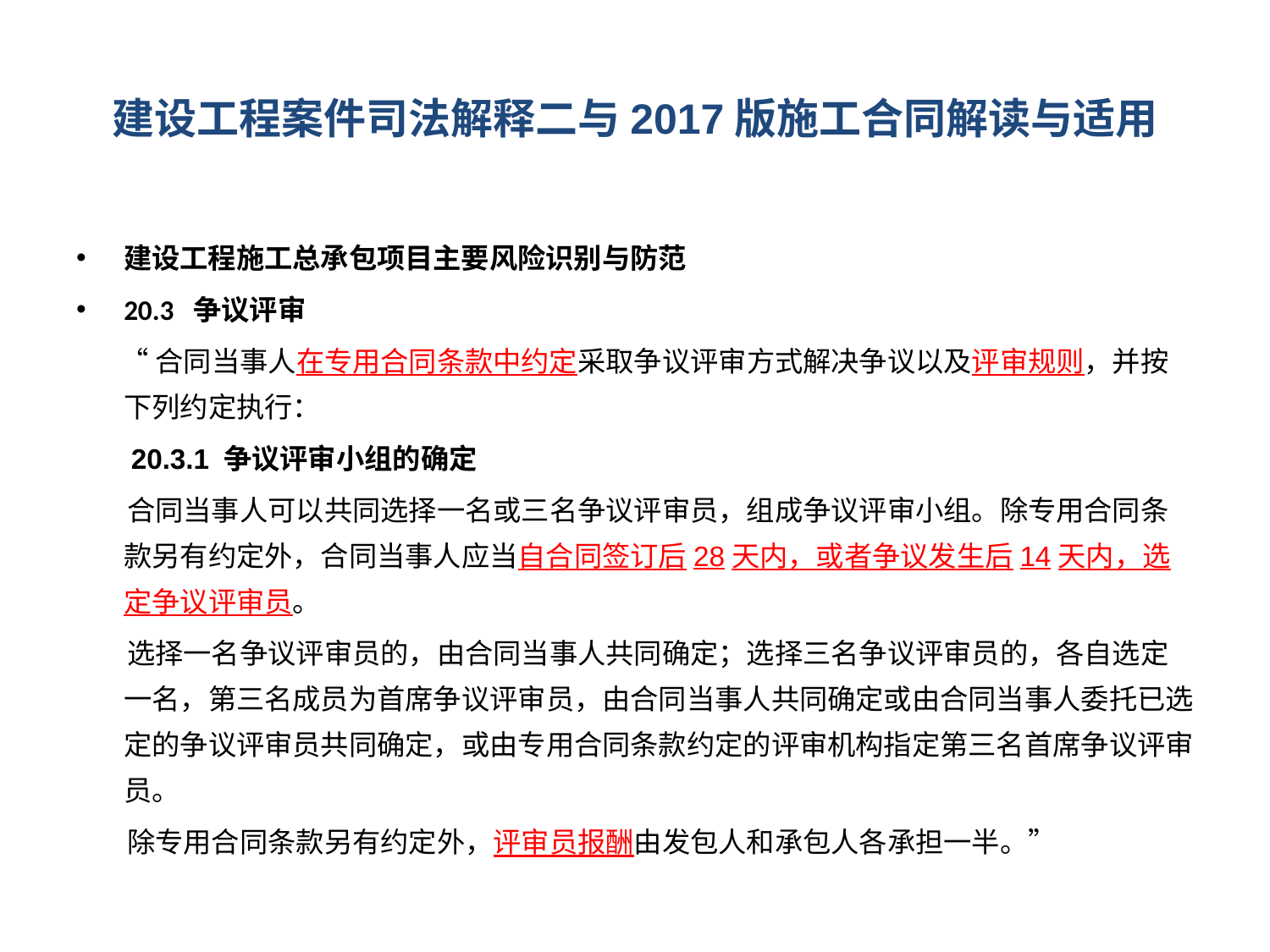

# 建设工程案件司法解释二与2017版施工合同解读与适用
建设工程施工总承包项目主要风险识别与防范
20.3  争议评审
       “合同当事人在专用合同条款中约定采取争议评审方式解决争议以及评审规则，并按下列约定执行：
       20.3.1 争议评审小组的确定
       合同当事人可以共同选择一名或三名争议评审员，组成争议评审小组。除专用合同条款另有约定外，合同当事人应当自合同签订后28天内，或者争议发生后14天内，选定争议评审员。
       选择一名争议评审员的，由合同当事人共同确定；选择三名争议评审员的，各自选定一名，第三名成员为首席争议评审员，由合同当事人共同确定或由合同当事人委托已选定的争议评审员共同确定，或由专用合同条款约定的评审机构指定第三名首席争议评审员。
       除专用合同条款另有约定外，评审员报酬由发包人和承包人各承担一半。”
60